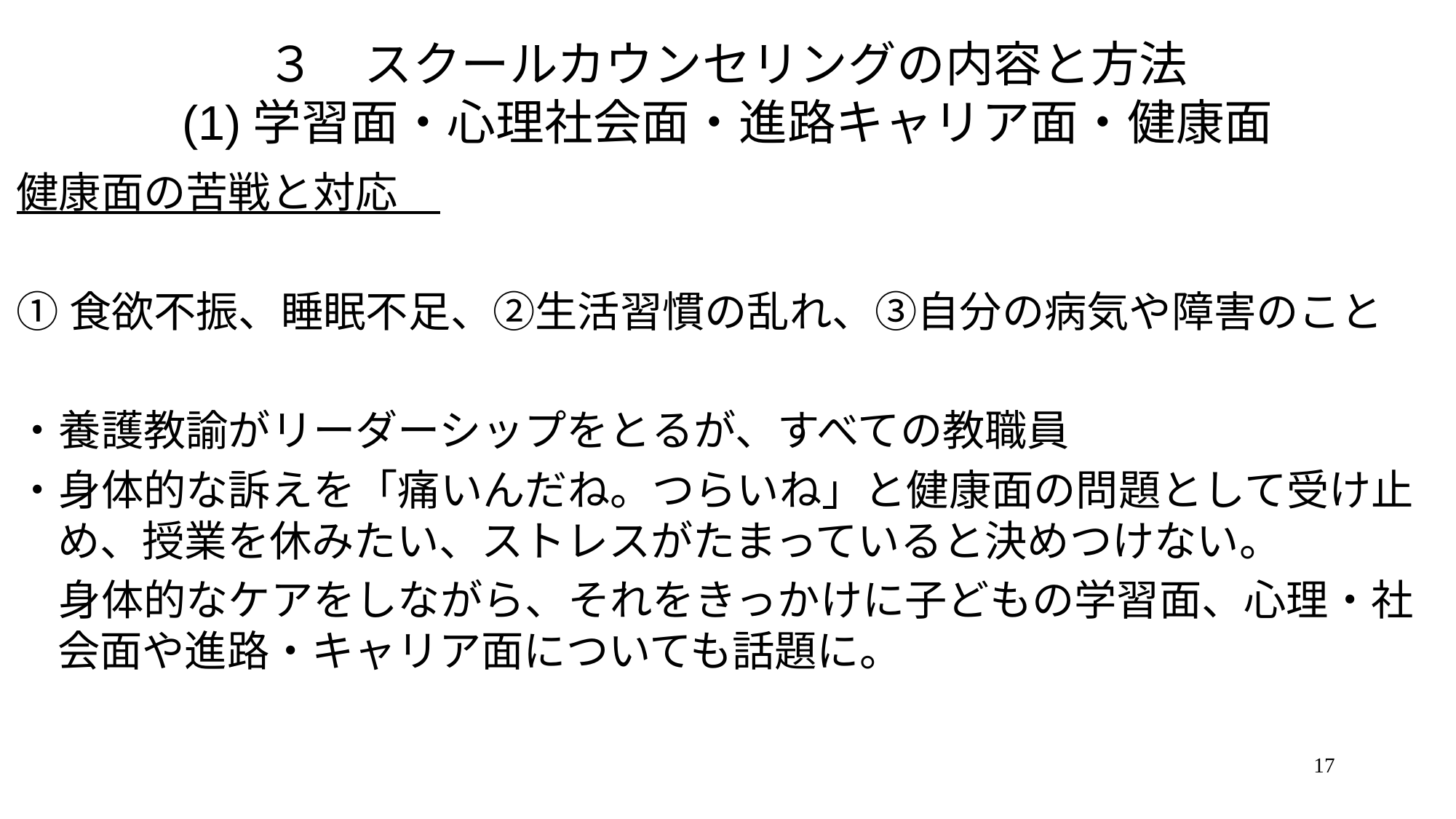

# ３　スクールカウンセリングの内容と方法 (1)学習面・心理社会面・進路キャリア面・健康面

健康面の苦戦と対応

①食欲不振、睡眠不足、②生活習慣の乱れ、③自分の病気や障害のこと

・養護教諭がリーダーシップをとるが、すべての教職員
・身体的な訴えを「痛いんだね。つらいね」と健康面の問題として受け止め、授業を休みたい、ストレスがたまっていると決めつけない。
　身体的なケアをしながら、それをきっかけに子どもの学習面、心理・社会面や進路・キャリア面についても話題に。
17